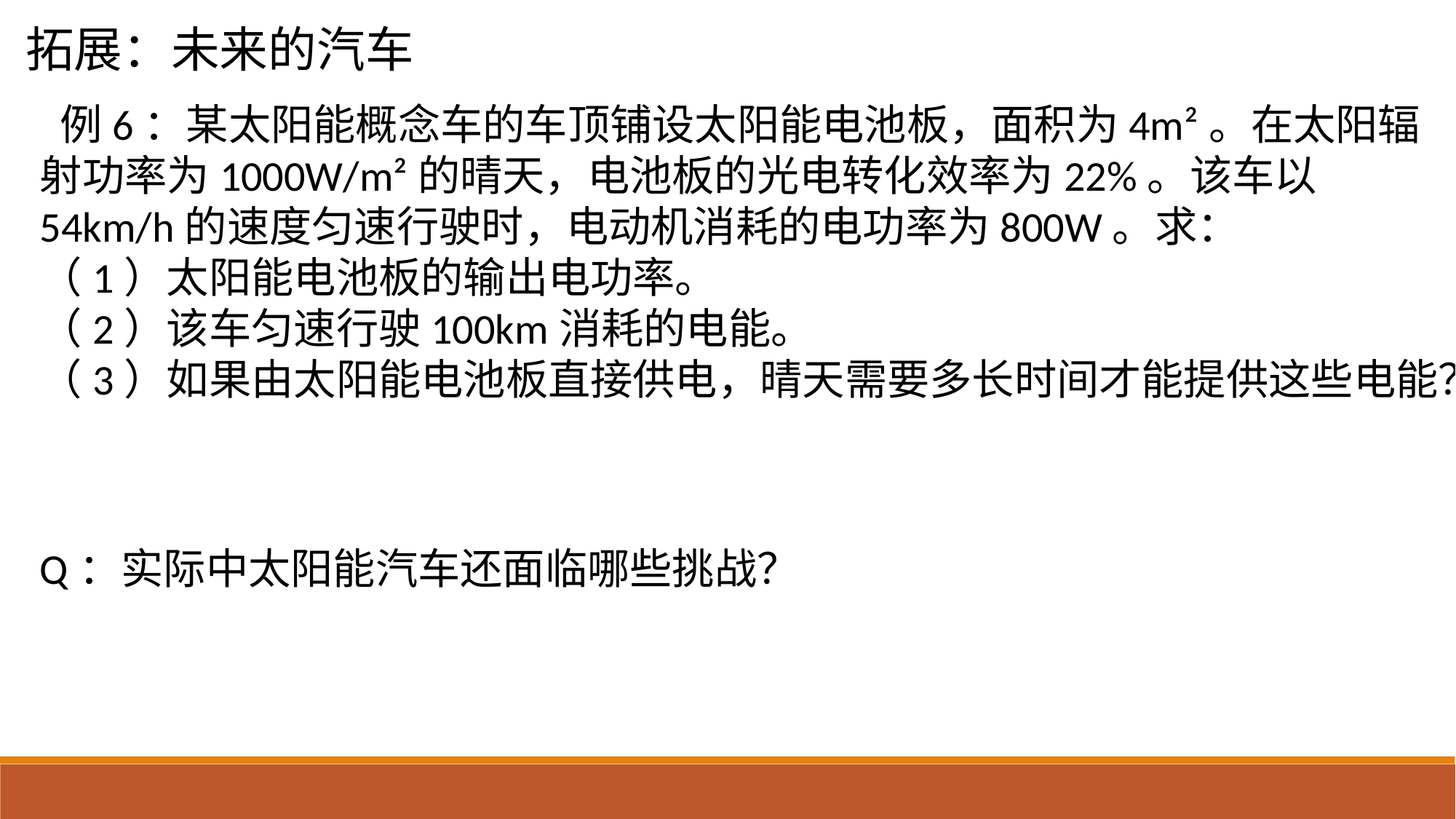

拓展：未来的汽车
 例6：某太阳能概念车的车顶铺设太阳能电池板，面积为4m²。在太阳辐射功率为1000W/m²的晴天，电池板的光电转化效率为22%。该车以54km/h的速度匀速行驶时，电动机消耗的电功率为800W。求：
（1）太阳能电池板的输出电功率。
（2）该车匀速行驶100km消耗的电能。
（3）如果由太阳能电池板直接供电，晴天需要多长时间才能提供这些电能？

Q：实际中太阳能汽车还面临哪些挑战？